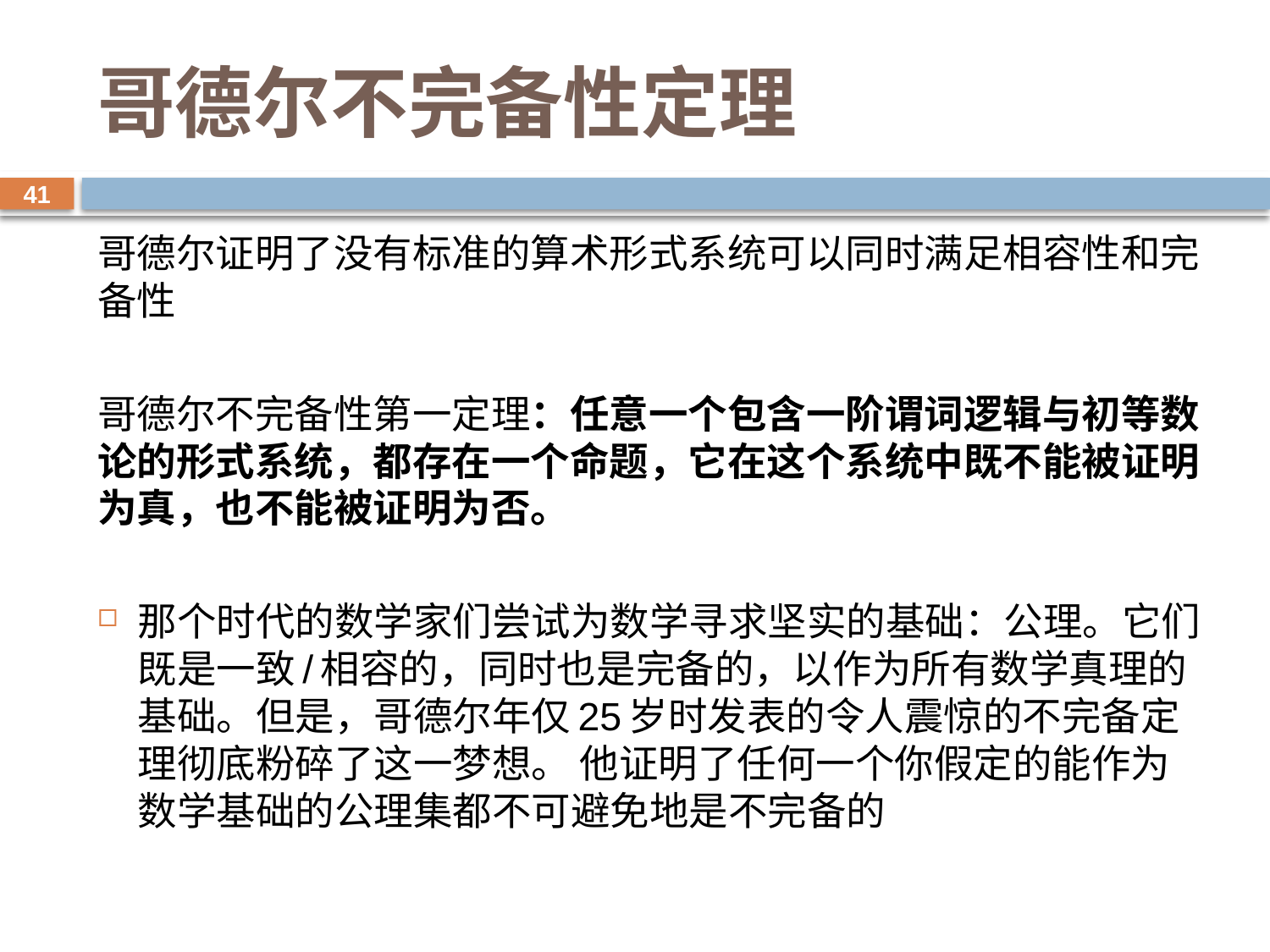

# 哥德尔不完备性定理
41
哥德尔证明了没有标准的算术形式系统可以同时满足相容性和完备性

哥德尔不完备性第一定理：任意一个包含一阶谓词逻辑与初等数论的形式系统，都存在一个命题，它在这个系统中既不能被证明为真，也不能被证明为否。

那个时代的数学家们尝试为数学寻求坚实的基础：公理。它们既是一致/相容的，同时也是完备的，以作为所有数学真理的基础。但是，哥德尔年仅25岁时发表的令人震惊的不完备定理彻底粉碎了这一梦想。 他证明了任何一个你假定的能作为数学基础的公理集都不可避免地是不完备的